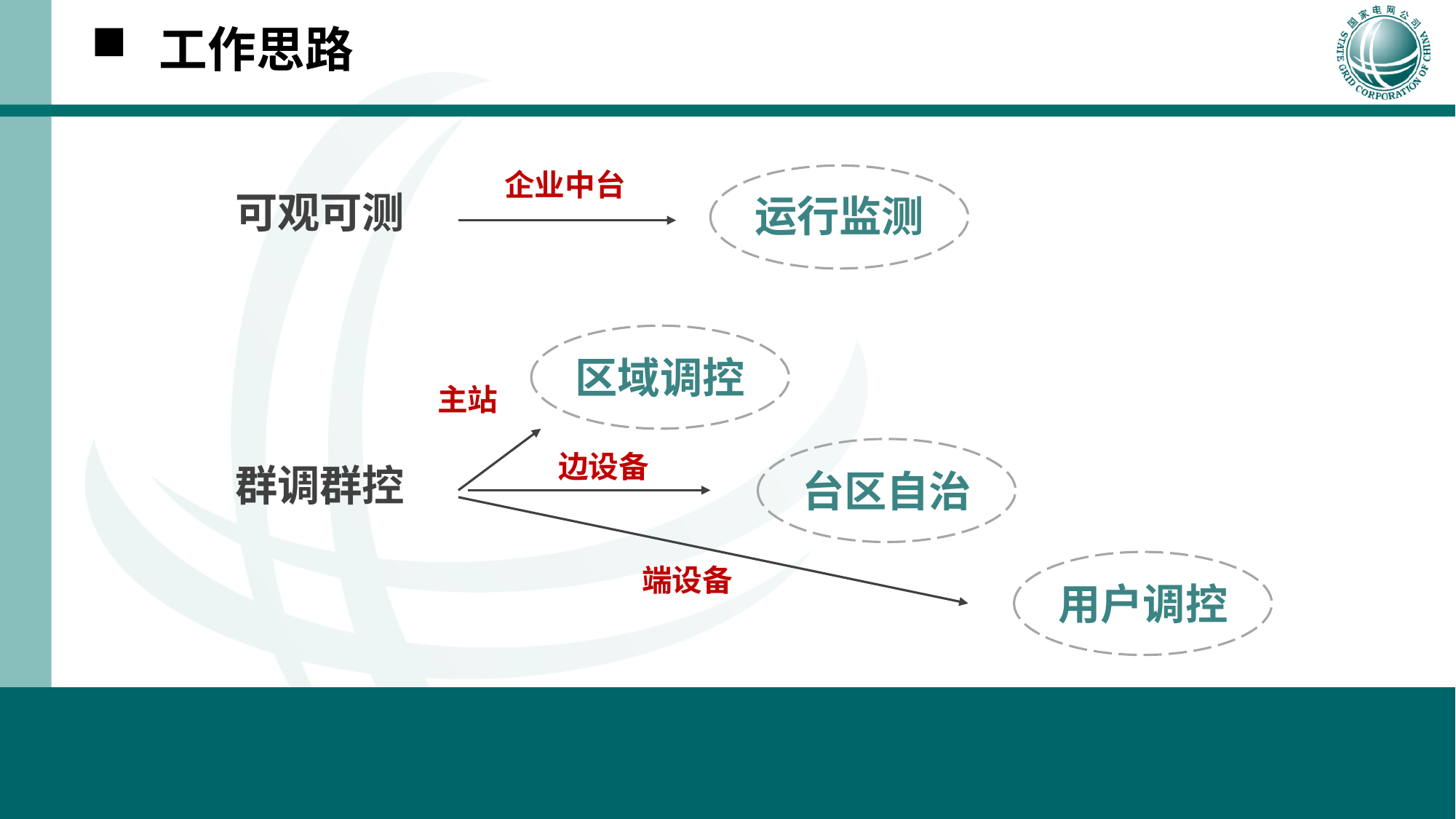

工作思路
企业中台

可观可测
运行监测

区域调控
主站

边设备
群调群控
台区自治

端设备
用户调控